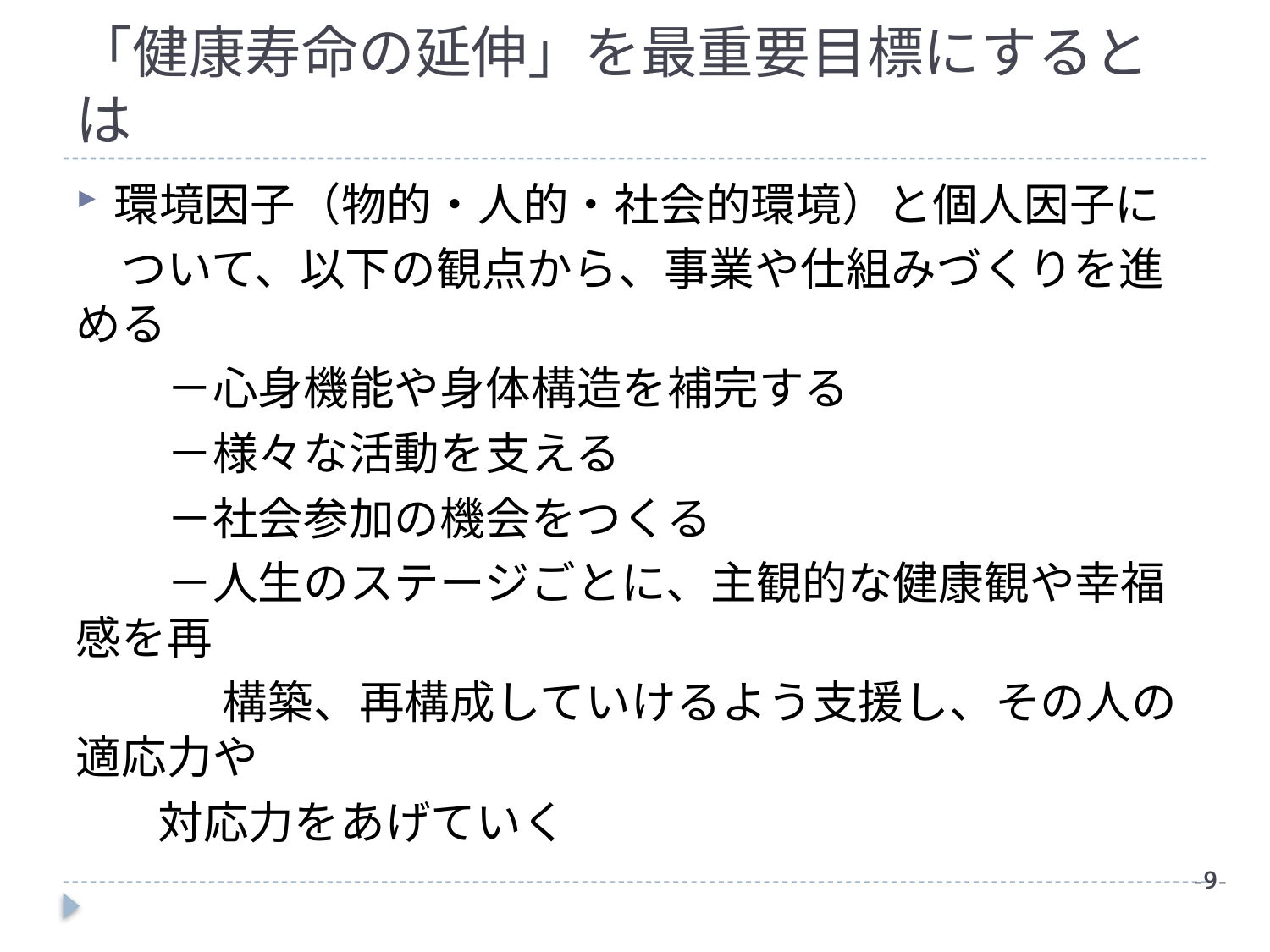

# 「健康寿命の延伸」を最重要目標にするとは
環境因子（物的・人的・社会的環境）と個人因子に
　ついて、以下の観点から、事業や仕組みづくりを進める
　　－心身機能や身体構造を補完する
　　－様々な活動を支える
　　－社会参加の機会をつくる
　　－人生のステージごとに、主観的な健康観や幸福感を再
　　　 構築、再構成していけるよう支援し、その人の適応力や
       対応力をあげていく

-9-